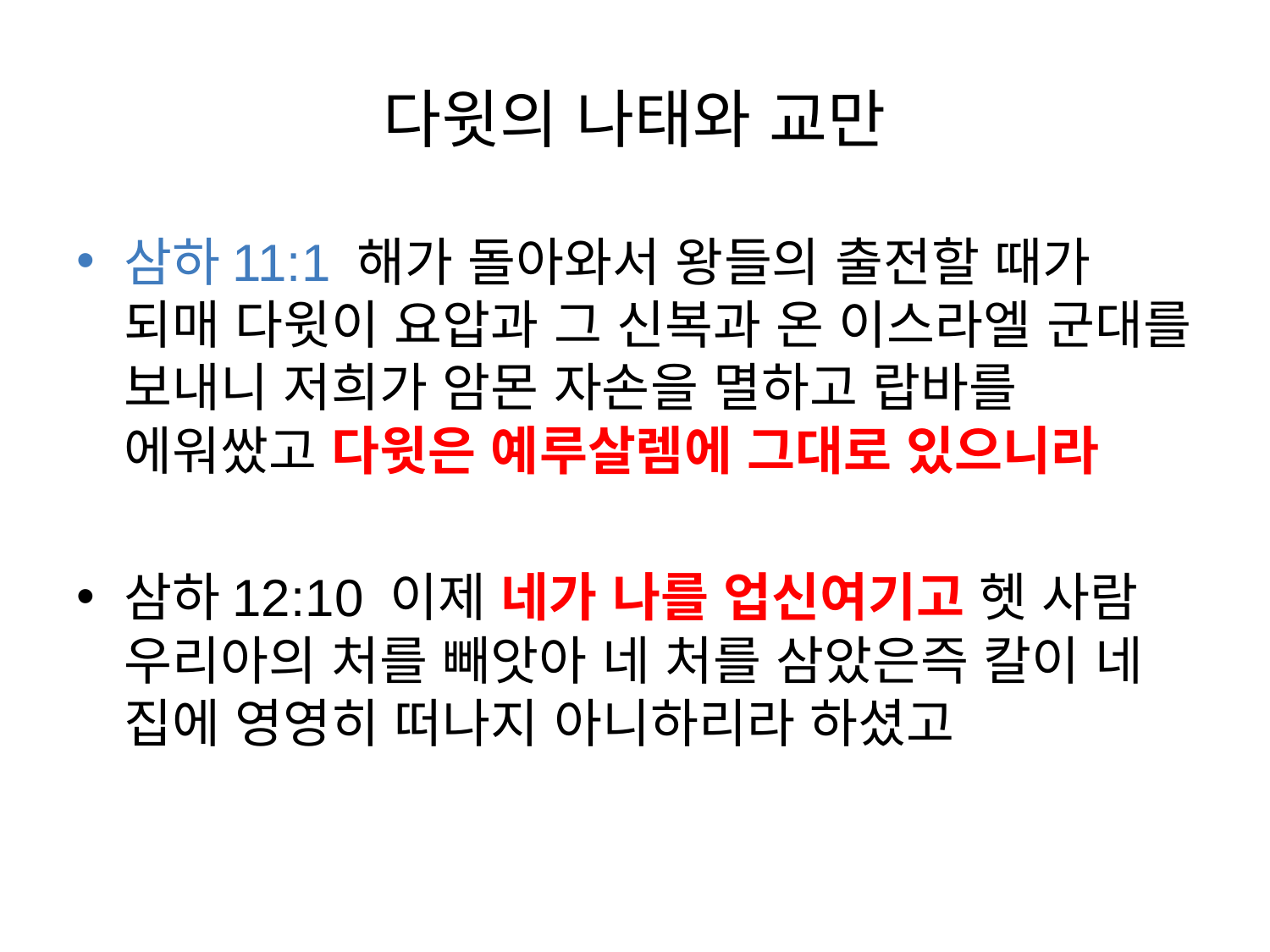

# 다윗의 나태와 교만
삼하11:1 해가 돌아와서 왕들의 출전할 때가 되매 다윗이 요압과 그 신복과 온 이스라엘 군대를 보내니 저희가 암몬 자손을 멸하고 랍바를 에워쌌고 다윗은 예루살렘에 그대로 있으니라

삼하12:10 이제 네가 나를 업신여기고 헷 사람 우리아의 처를 빼앗아 네 처를 삼았은즉 칼이 네 집에 영영히 떠나지 아니하리라 하셨고